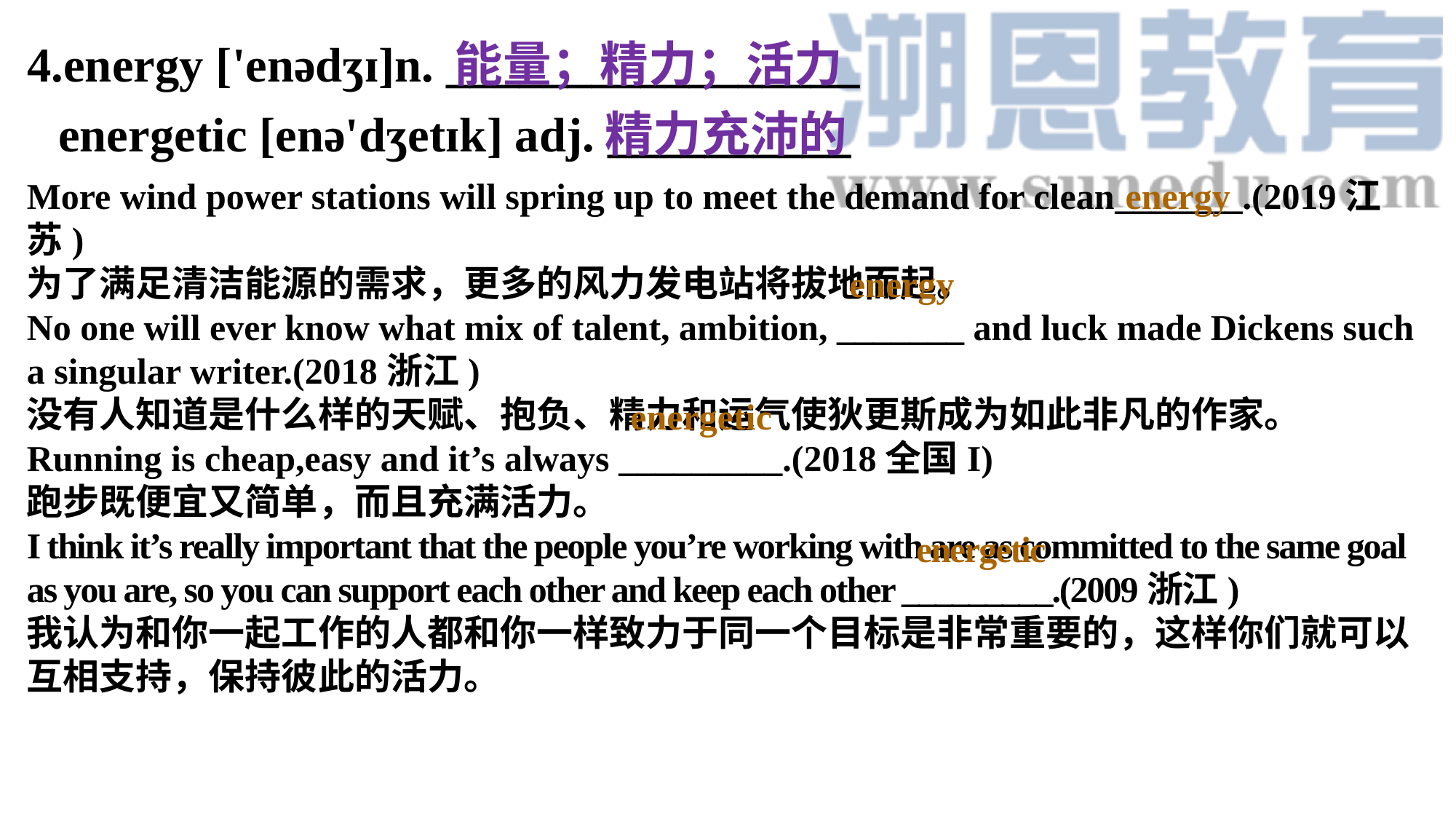

4.energy ['enədʒɪ]n. _________________
能量；精力；活力
energetic [enə'dʒetɪk] adj. __________
精力充沛的
More wind power stations will spring up to meet the demand for clean_______.(2019江苏)
为了满足清洁能源的需求，更多的风力发电站将拔地而起。
No one will ever know what mix of talent, ambition, _______ and luck made Dickens such a singular writer.(2018浙江)
没有人知道是什么样的天赋、抱负、精力和运气使狄更斯成为如此非凡的作家。
Running is cheap,easy and it’s always _________.(2018全国I)
跑步既便宜又简单，而且充满活力。
I think it’s really important that the people you’re working with are as committed to the same goal as you are, so you can support each other and keep each other _________.(2009浙江)
我认为和你一起工作的人都和你一样致力于同一个目标是非常重要的，这样你们就可以互相支持，保持彼此的活力。
  energy
  energy
  energetic
  energetic